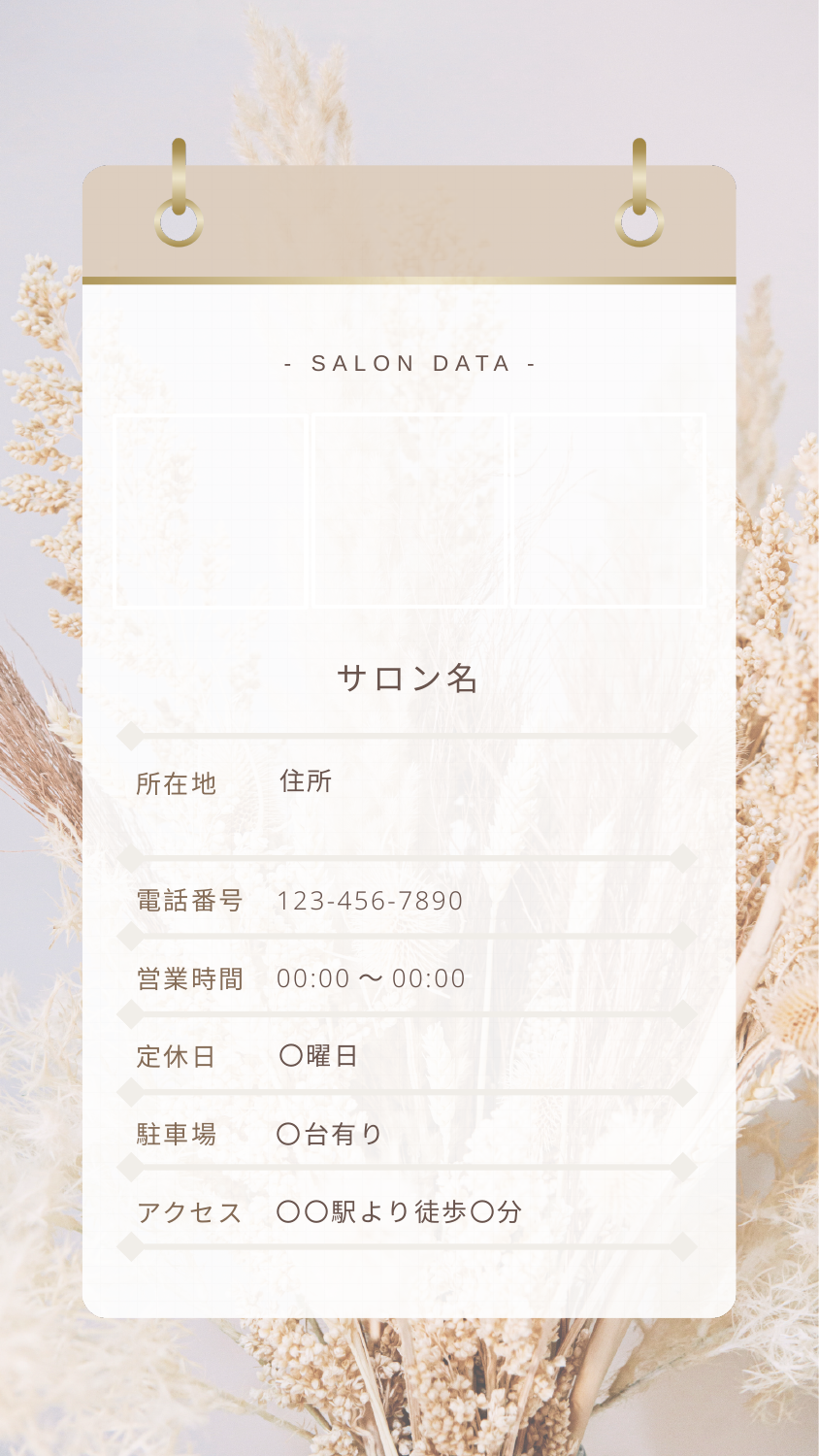

- SALON DATA -

サロン名

所在地
住所

電話番号
123-456-7890

営業時間
00:00～00:00

定休日
〇曜日

駐車場
〇台有り

アクセス
〇〇駅より徒歩〇分